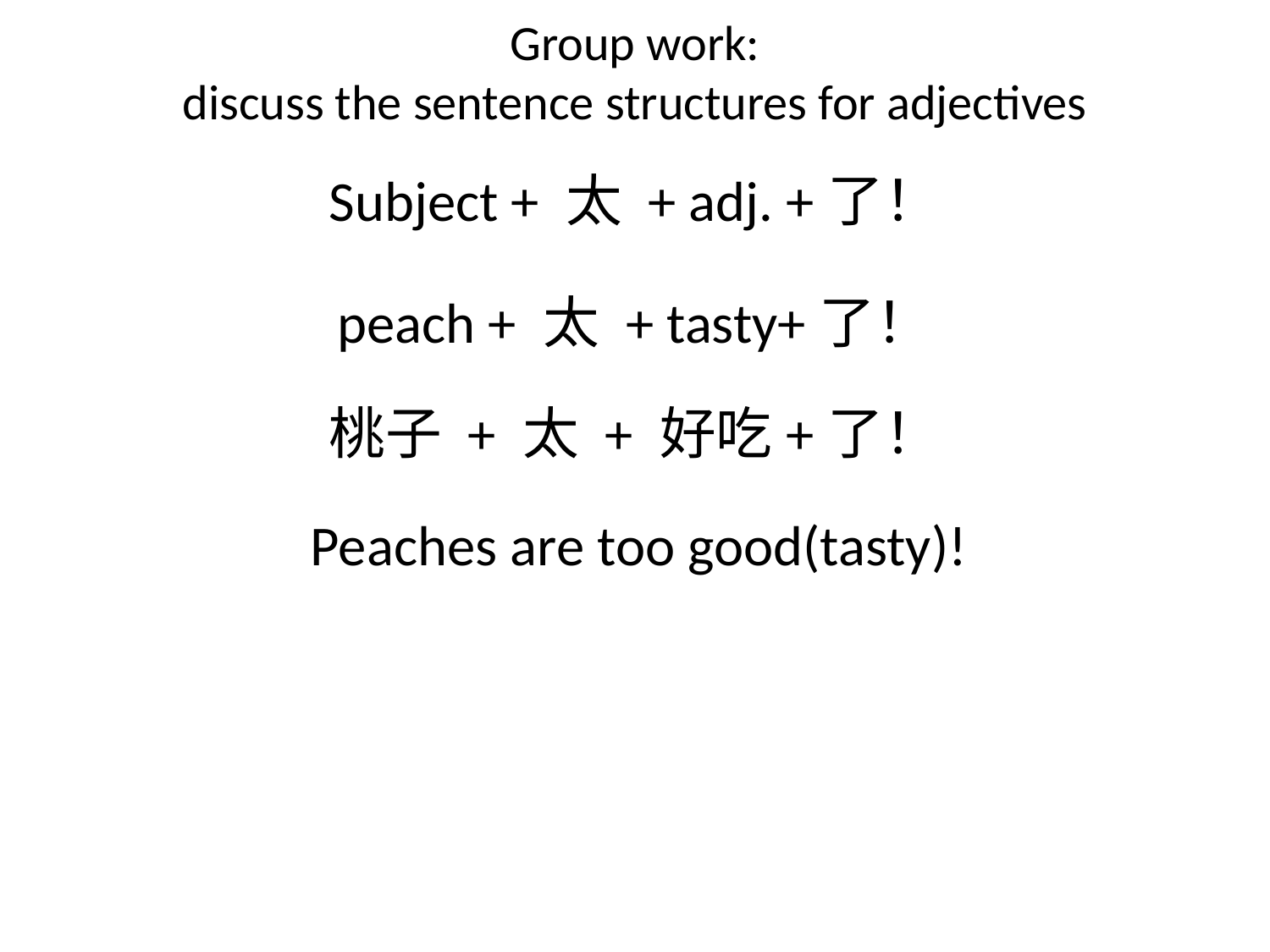

# Group work: discuss the sentence structures for adjectives
Subject + 太 + adj. +了！
peach + 太 + tasty+了！
桃子 + 太 + 好吃+了！
Peaches are too good(tasty)!